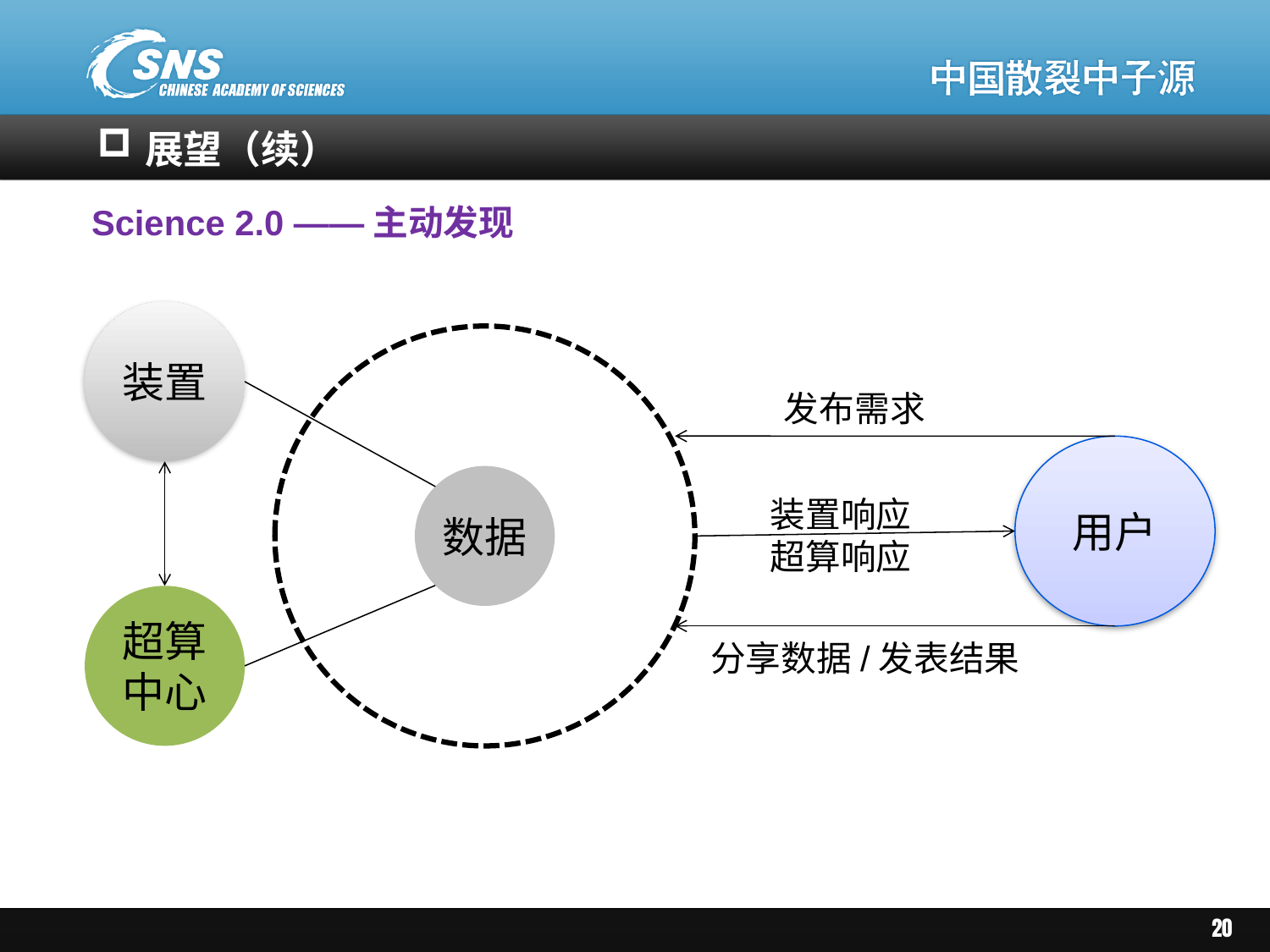

# 展望（续）
Science 2.0 ——主动发现
装置

发布需求
用户
数据
装置响应
超算响应
超算
中心
分享数据/发表结果
20